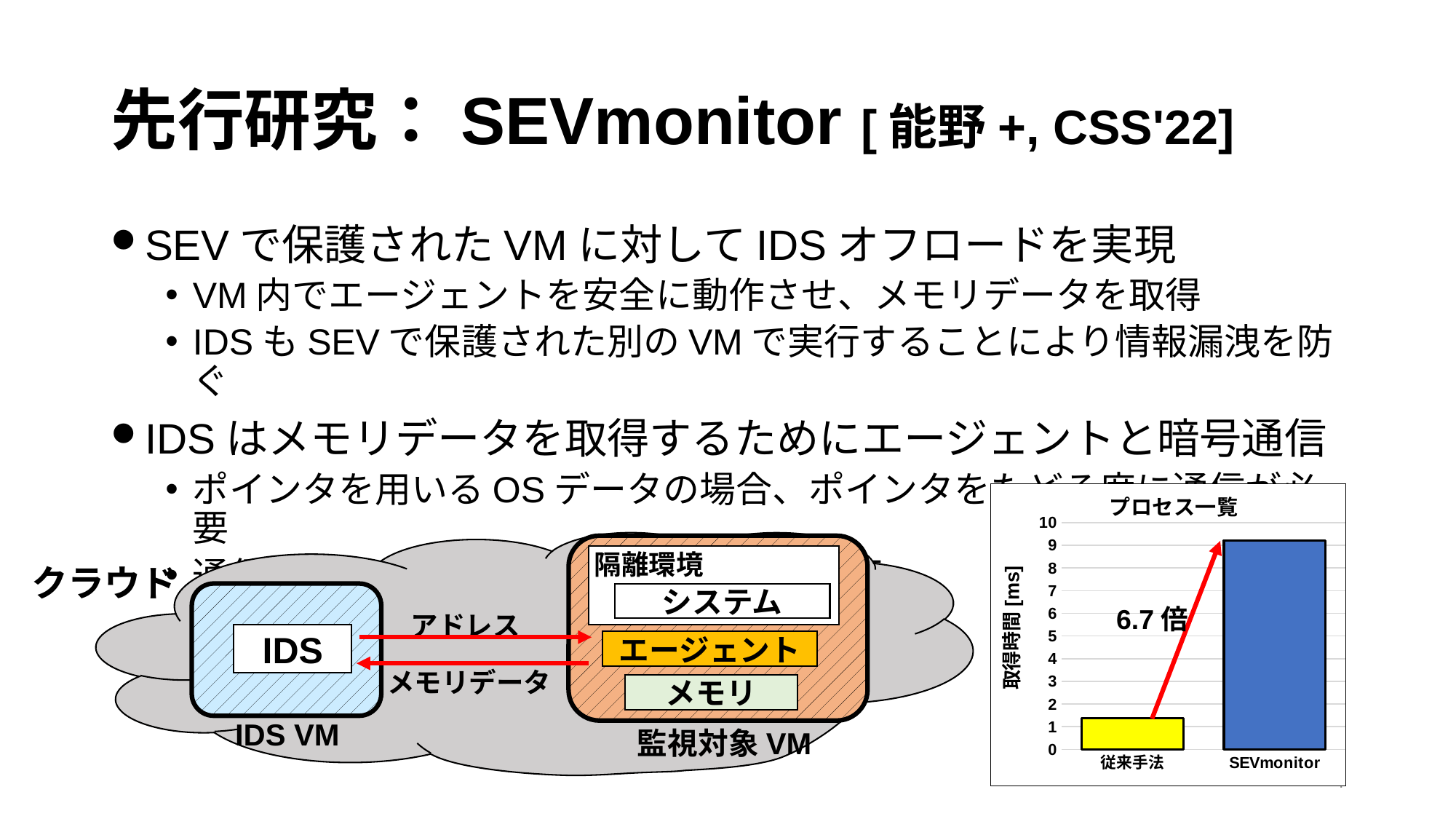

# 先行研究：SEVmonitor [能野+, CSS'22]
SEVで保護されたVMに対してIDSオフロードを実現
VM内でエージェントを安全に動作させ、メモリデータを取得
IDSもSEVで保護された別のVMで実行することにより情報漏洩を防ぐ
IDSはメモリデータを取得するためにエージェントと暗号通信
ポインタを用いるOSデータの場合、ポインタをたどる度に通信が必要
通信のオーバヘッドにより監視性能が低下

### Chart: プロセス一覧

| Category |  |
|---|---|
| 従来手法 | 1.3829653999999998 |
| SEVmonitor | 9.2193192 |
6.7倍

隔離環境

システム
クラウド

IDS
IDS VM
アドレス
エージェント
メモリデータ
メモリ
監視対象VM
4